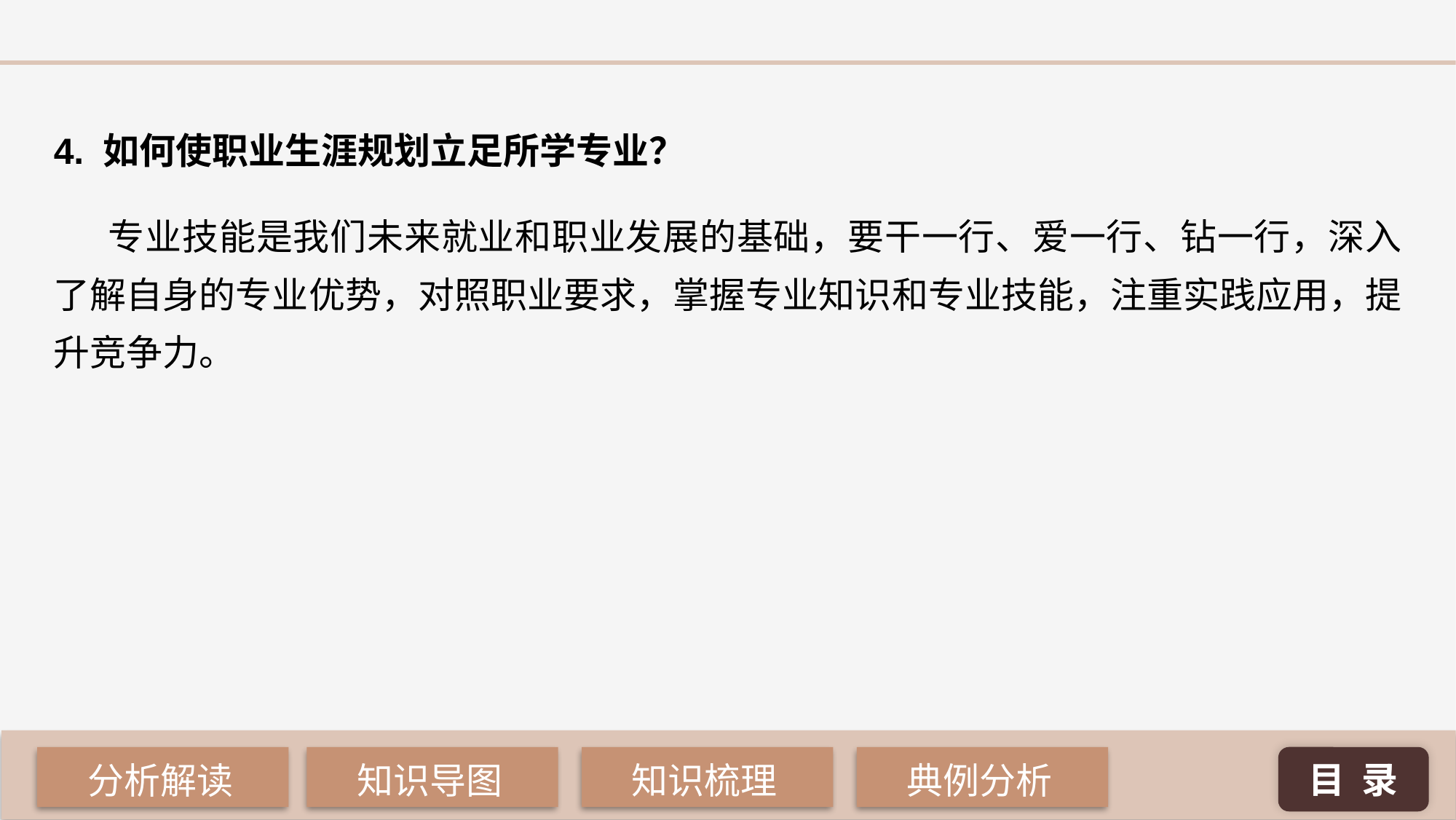

4. 如何使职业生涯规划立足所学专业？
专业技能是我们未来就业和职业发展的基础，要干一行、爱一行、钻一行，深入了解自身的专业优势，对照职业要求，掌握专业知识和专业技能，注重实践应用，提升竞争力。